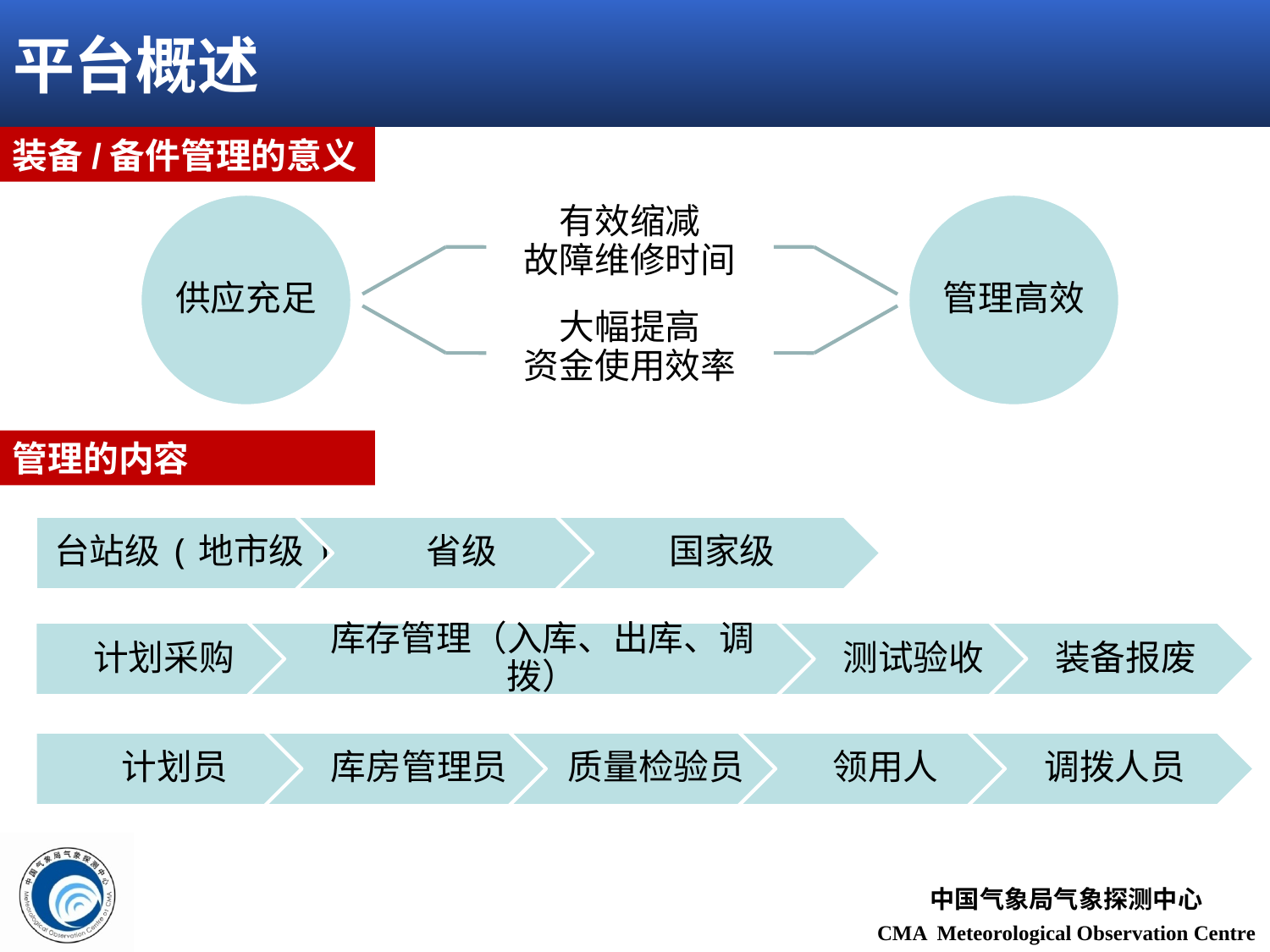

# 平台概述
装备/备件管理的意义
供应充足
有效缩减
故障维修时间
大幅提高
资金使用效率
管理高效
管理的内容
台站级(地市级)
省级
国家级
计划采购
库存管理（入库、出库、调拨）
测试验收
装备报废
计划员
库房管理员
质量检验员
领用人
调拨人员